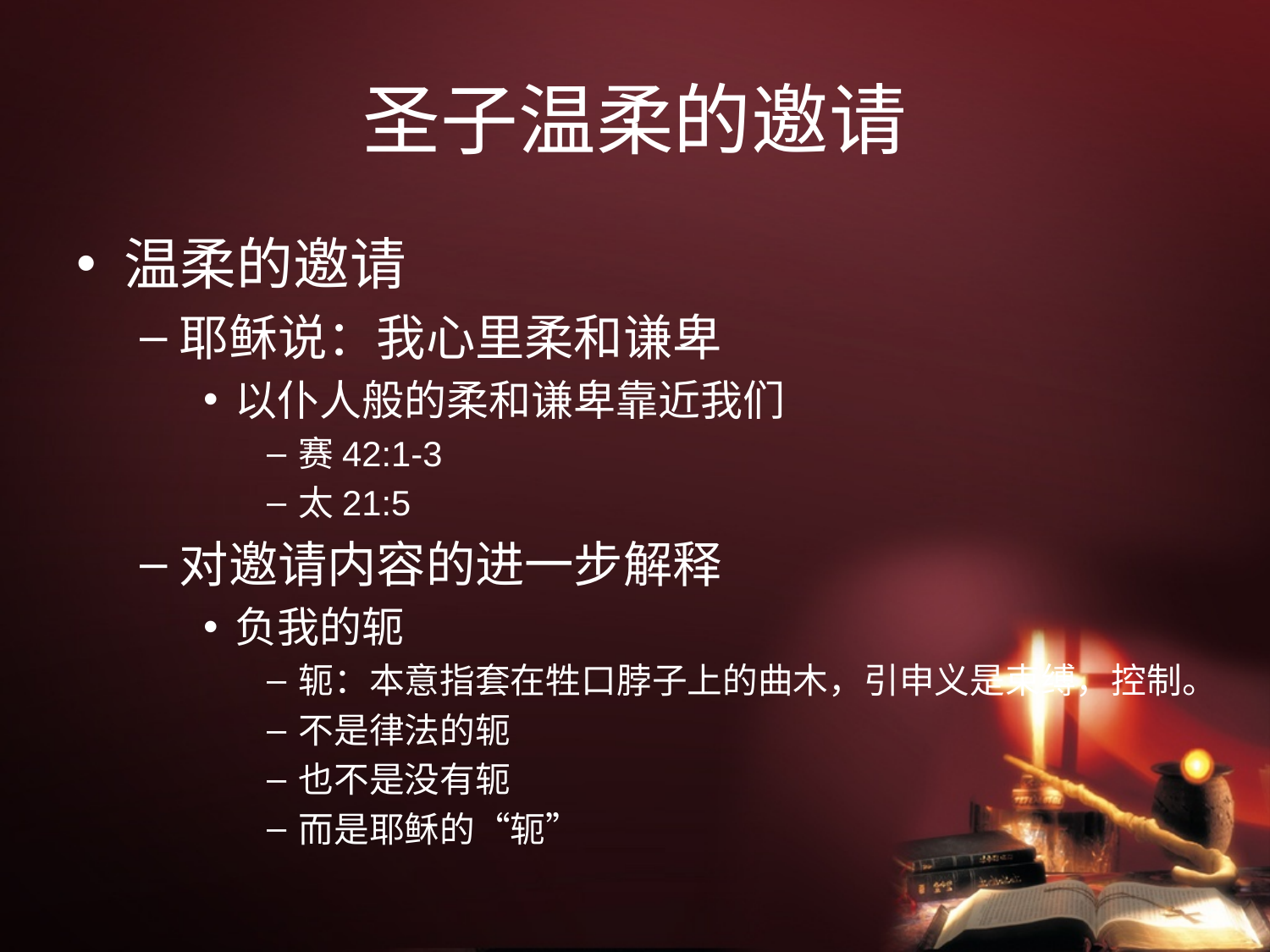

# 圣子温柔的邀请
温柔的邀请
耶稣说：我心里柔和谦卑
以仆人般的柔和谦卑靠近我们
赛42:1-3
太21:5
对邀请内容的进一步解释
负我的轭
轭：本意指套在牲口脖子上的曲木，引申义是束缚，控制。
不是律法的轭
也不是没有轭
而是耶稣的“轭”